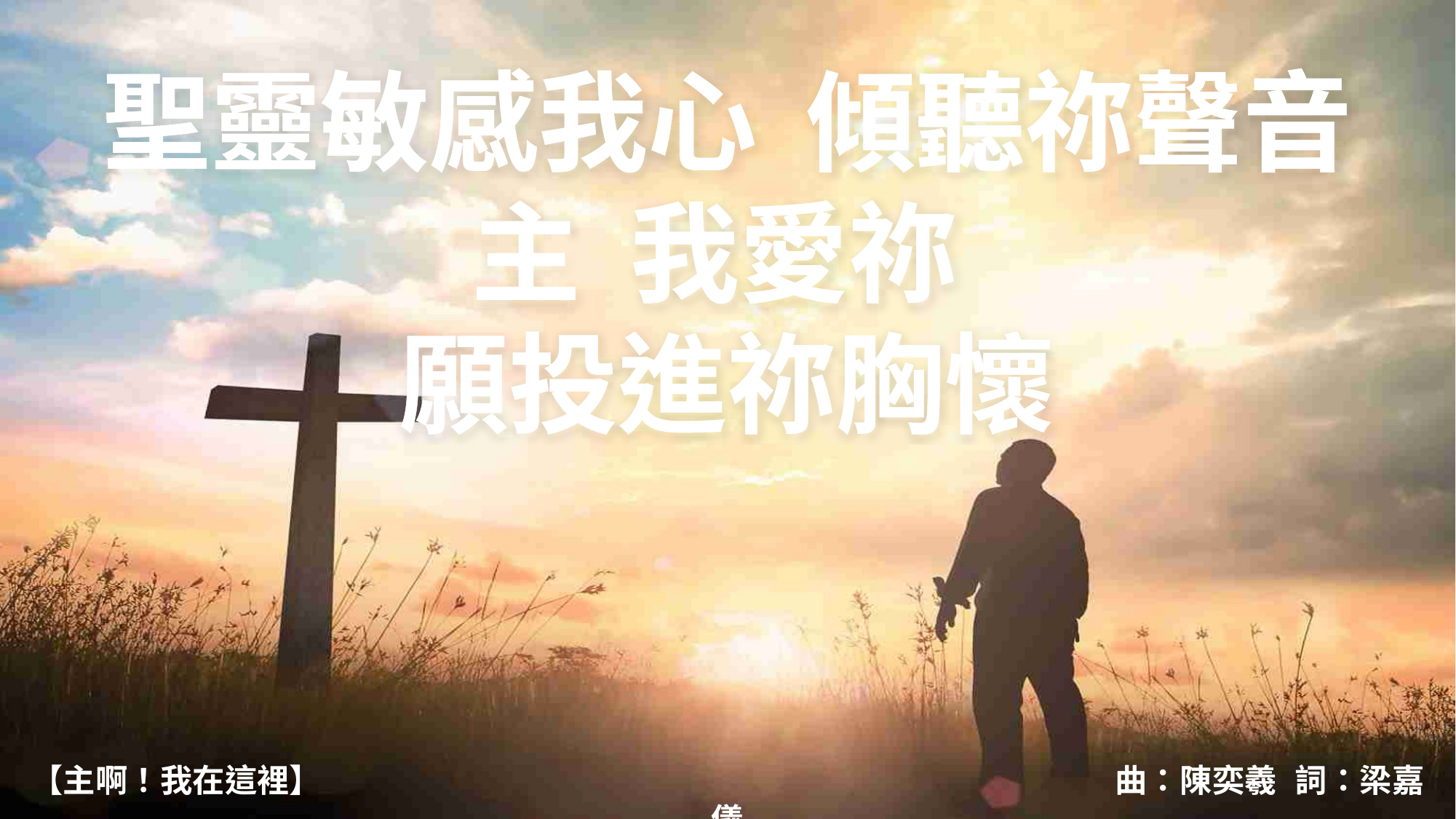

聖靈敏感我心  傾聽祢聲音
主  我愛祢
願投進祢胸懷
【主啊！我在這裡】                                                                                         曲：陳奕羲  詞：梁嘉儀